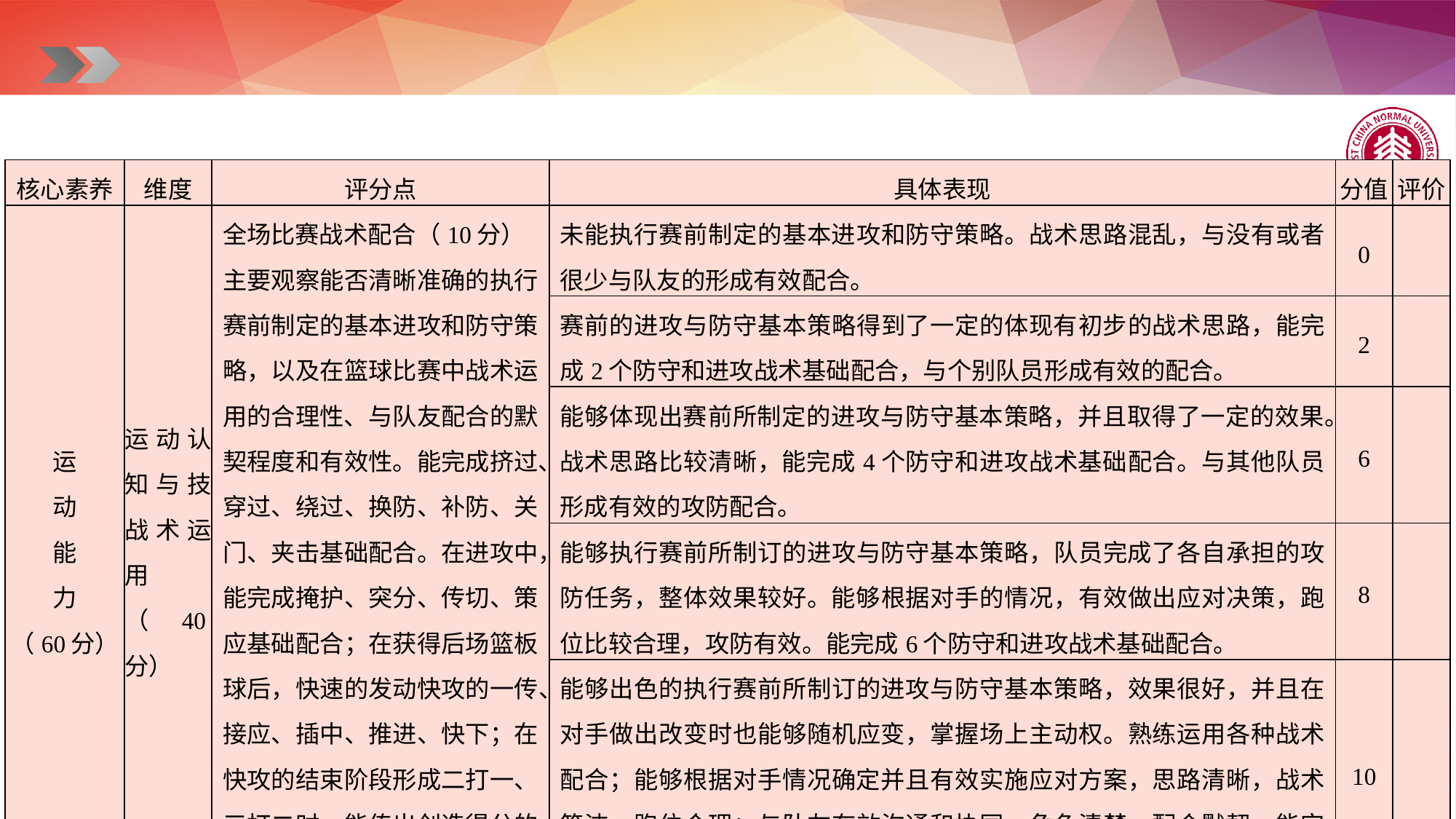

| 核心素养 | 维度 | 评分点 | 具体表现 | 分值 | 评价 |
| --- | --- | --- | --- | --- | --- |
| 运 动 能 力 （60分） | 运动认知与技战术运用 （40分） | 全场比赛战术配合（10分） 主要观察能否清晰准确的执行赛前制定的基本进攻和防守策略，以及在篮球比赛中战术运用的合理性、与队友配合的默契程度和有效性。能完成挤过、穿过、绕过、换防、补防、关门、夹击基础配合。在进攻中，能完成掩护、突分、传切、策应基础配合；在获得后场篮板球后，快速的发动快攻的一传、接应、插中、推进、快下；在快攻的结束阶段形成二打一、三打二时，能传出创造得分的传球。 | 未能执行赛前制定的基本进攻和防守策略。战术思路混乱，与没有或者很少与队友的形成有效配合。 | 0 |  |
|  |  |  | 赛前的进攻与防守基本策略得到了一定的体现有初步的战术思路，能完成2个防守和进攻战术基础配合，与个别队员形成有效的配合。 | 2 |  |
|  |  |  | 能够体现出赛前所制定的进攻与防守基本策略，并且取得了一定的效果。战术思路比较清晰，能完成4个防守和进攻战术基础配合。与其他队员形成有效的攻防配合。 | 6 |  |
|  |  |  | 能够执行赛前所制订的进攻与防守基本策略，队员完成了各自承担的攻防任务，整体效果较好。能够根据对手的情况，有效做出应对决策，跑位比较合理，攻防有效。能完成6个防守和进攻战术基础配合。 | 8 |  |
|  |  |  | 能够出色的执行赛前所制订的进攻与防守基本策略，效果很好，并且在对手做出改变时也能够随机应变，掌握场上主动权。熟练运用各种战术配合；能够根据对手情况确定并且有效实施应对方案，思路清晰，战术简洁，跑位合理；与队友有效沟通和协同，角色清楚、配合默契。能完成8个以上的防守和进攻战术基础配合。 | 10 |  |